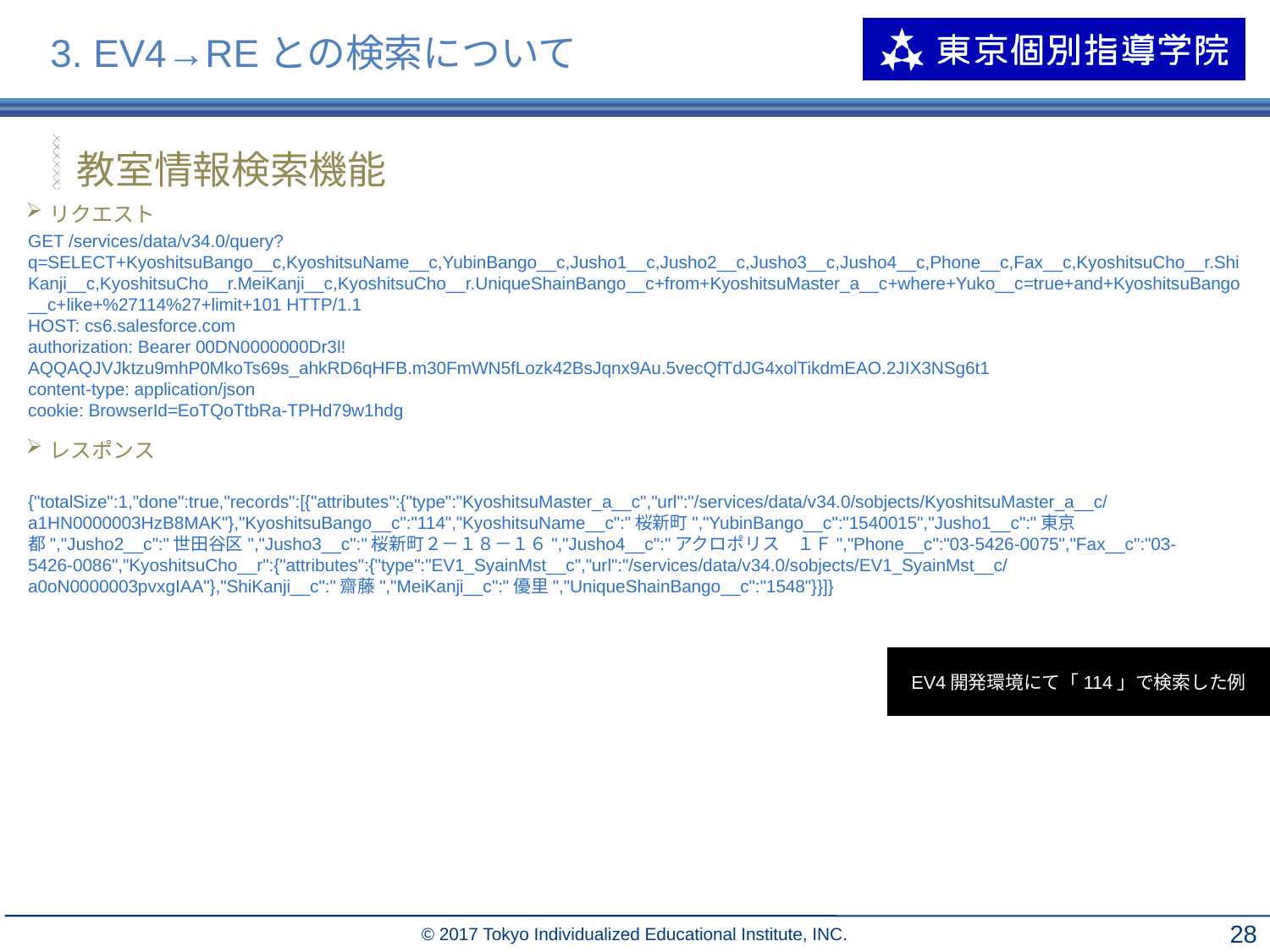

# 3. EV4→REとの検索について
教室情報検索機能

リクエスト
GET /services/data/v34.0/query?q=SELECT+KyoshitsuBango__c,KyoshitsuName__c,YubinBango__c,Jusho1__c,Jusho2__c,Jusho3__c,Jusho4__c,Phone__c,Fax__c,KyoshitsuCho__r.ShiKanji__c,KyoshitsuCho__r.MeiKanji__c,KyoshitsuCho__r.UniqueShainBango__c+from+KyoshitsuMaster_a__c+where+Yuko__c=true+and+KyoshitsuBango__c+like+%27114%27+limit+101 HTTP/1.1
HOST: cs6.salesforce.com
authorization: Bearer 00DN0000000Dr3l!AQQAQJVJktzu9mhP0MkoTs69s_ahkRD6qHFB.m30FmWN5fLozk42BsJqnx9Au.5vecQfTdJG4xolTikdmEAO.2JIX3NSg6t1
content-type: application/json
cookie: BrowserId=EoTQoTtbRa-TPHd79w1hdg
レスポンス
{"totalSize":1,"done":true,"records":[{"attributes":{"type":"KyoshitsuMaster_a__c","url":"/services/data/v34.0/sobjects/KyoshitsuMaster_a__c/a1HN0000003HzB8MAK"},"KyoshitsuBango__c":"114","KyoshitsuName__c":"桜新町","YubinBango__c":"1540015","Jusho1__c":"東京都","Jusho2__c":"世田谷区","Jusho3__c":"桜新町２－１８－１６","Jusho4__c":"アクロポリス　１Ｆ","Phone__c":"03-5426-0075","Fax__c":"03-5426-0086","KyoshitsuCho__r":{"attributes":{"type":"EV1_SyainMst__c","url":"/services/data/v34.0/sobjects/EV1_SyainMst__c/a0oN0000003pvxgIAA"},"ShiKanji__c":"齋藤","MeiKanji__c":"優里","UniqueShainBango__c":"1548"}}]}
EV4開発環境にて「114」で検索した例
28